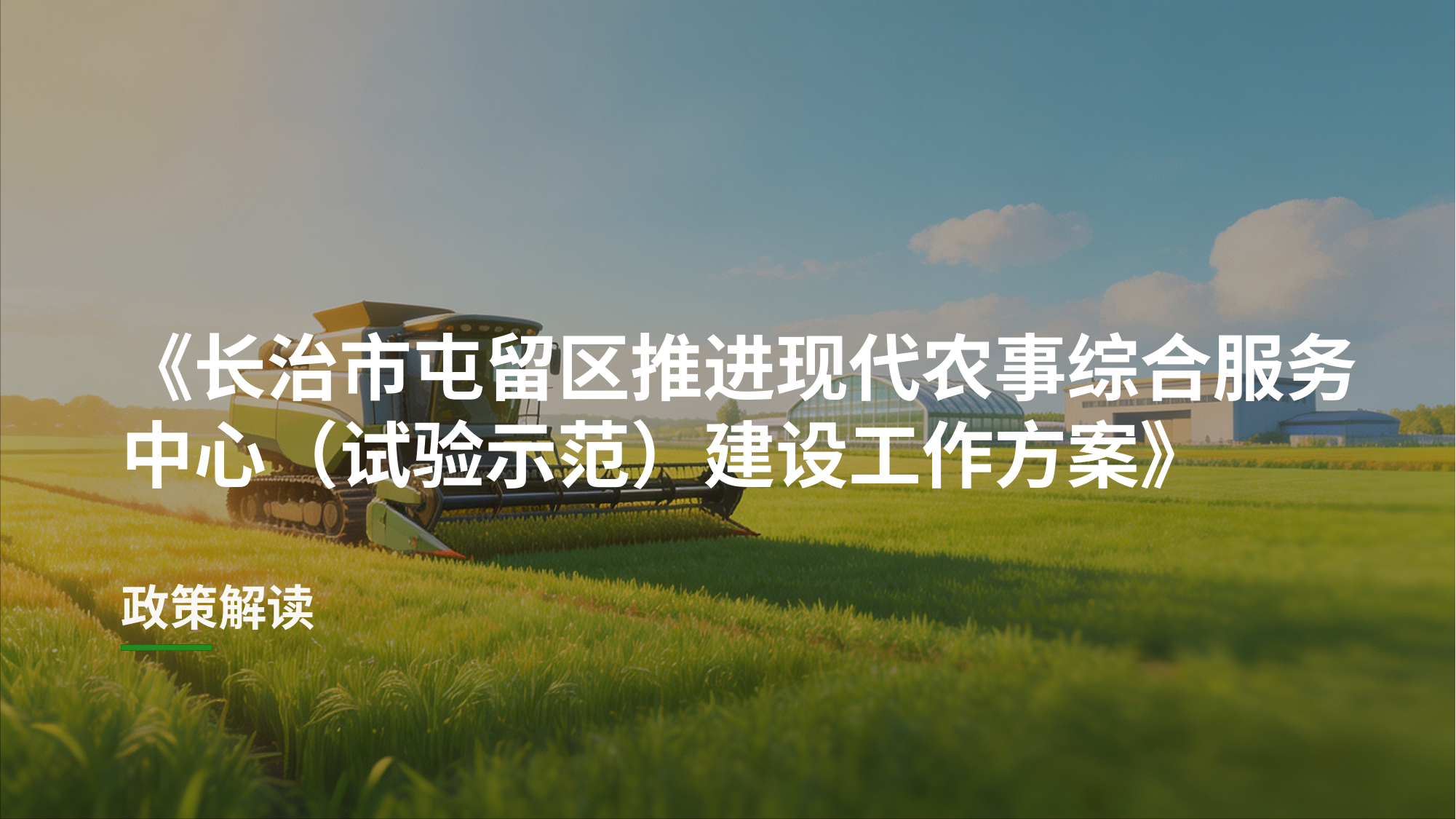

《长治市屯留区推进现代农事综合服务中心（试验示范）建设工作方案》
政策解读